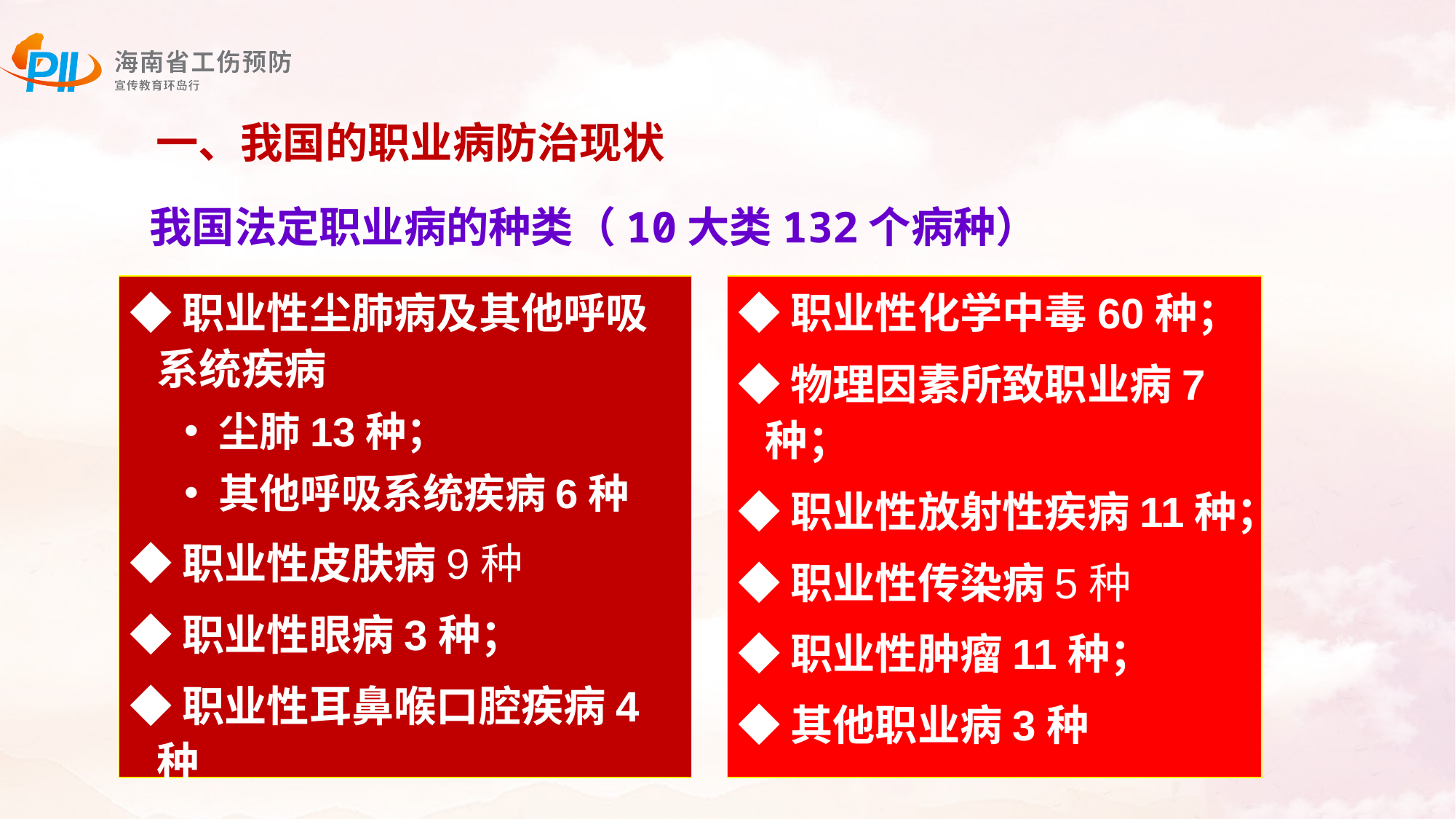

一、我国的职业病防治现状
# 我国法定职业病的种类（10大类132个病种）
◆职业性尘肺病及其他呼吸系统疾病
尘肺13种；
其他呼吸系统疾病6种
◆职业性皮肤病9种
◆职业性眼病3种；
◆职业性耳鼻喉口腔疾病4种

◆职业性化学中毒60种；
◆物理因素所致职业病7种；
◆职业性放射性疾病11种；
◆职业性传染病5种
◆职业性肿瘤11种；
◆其他职业病3种